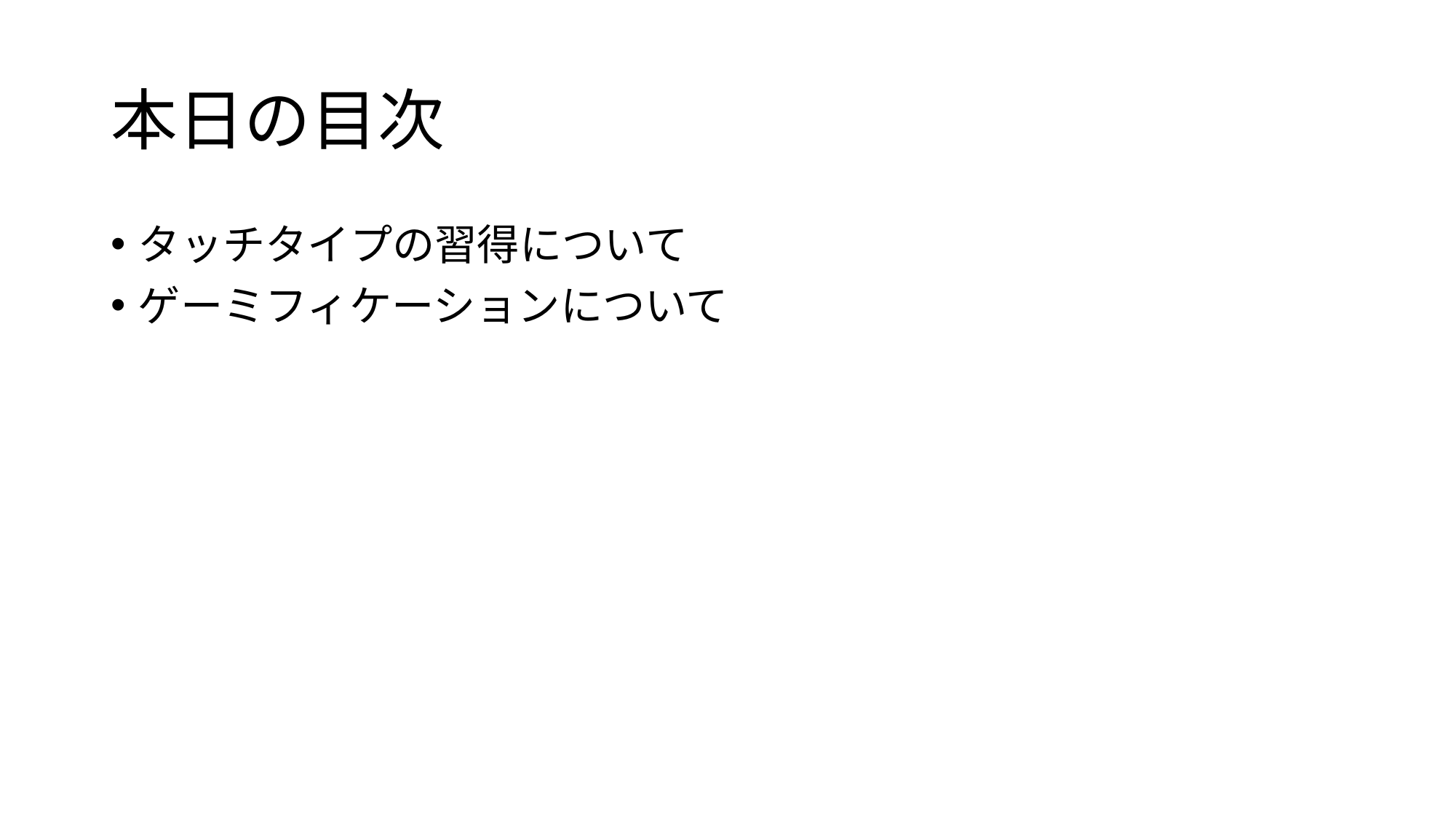

# 本日の目次
タッチタイプの習得について
ゲーミフィケーションについて